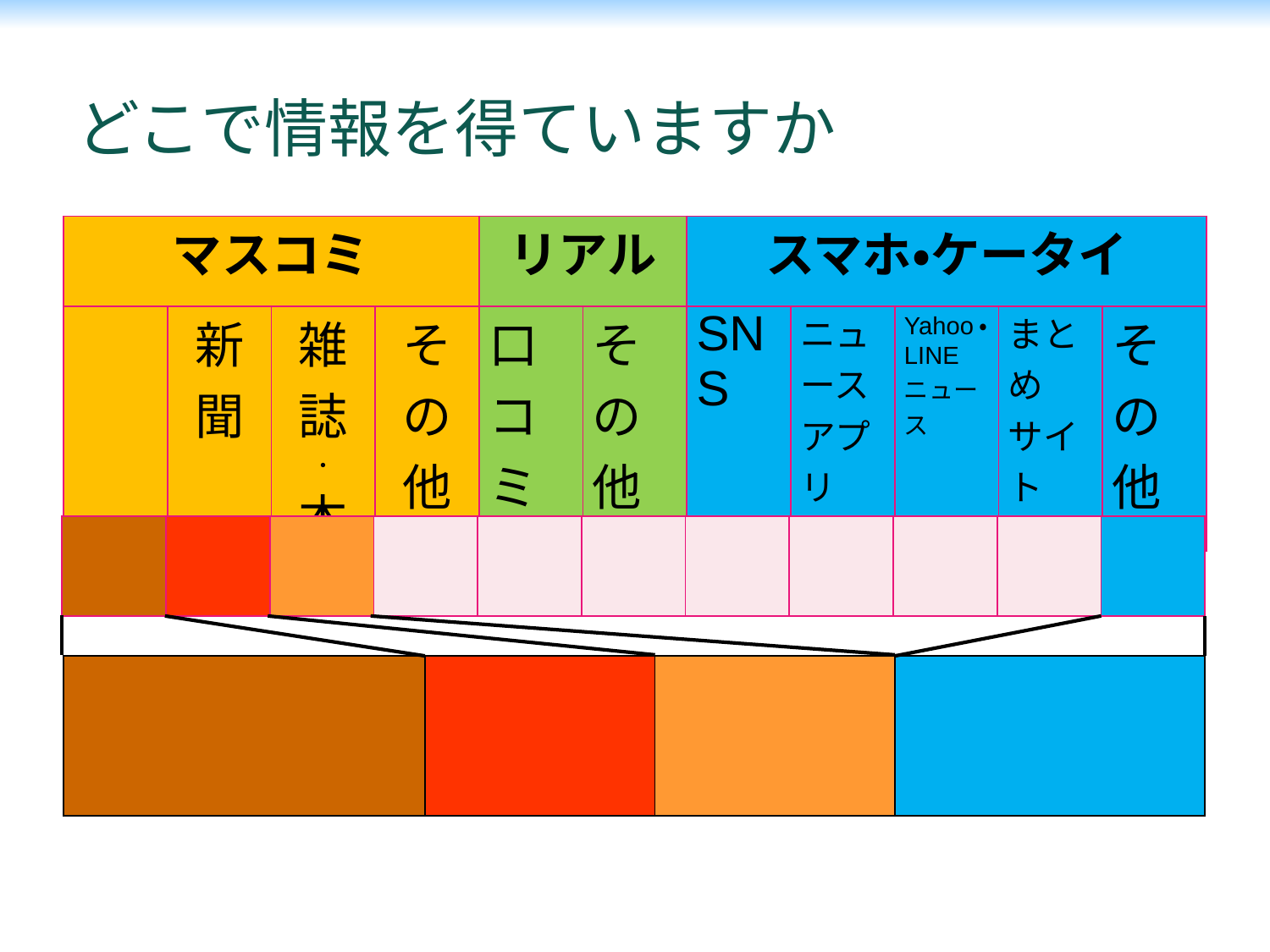

# どこで情報を得ていますか
| マスコミ |  |  |  | リアル |  | スマホ・ケータイ |  |  |  |  |
| --- | --- | --- | --- | --- | --- | --- | --- | --- | --- | --- |
|  | 新聞 | 雑誌 ・ 本 | その他 | 口コミ | その他 | SNS | ニュースアプリ | Yahoo・LINEニュース | まとめ サイト | その他 |
|  |  |  |  |  |  |  |  |  |  |  |
| --- | --- | --- | --- | --- | --- | --- | --- | --- | --- | --- |
|  |  |  |  |  |  |  |  |  |  |  |
| --- | --- | --- | --- | --- | --- | --- | --- | --- | --- | --- |
|  |  |  |  |
| --- | --- | --- | --- |